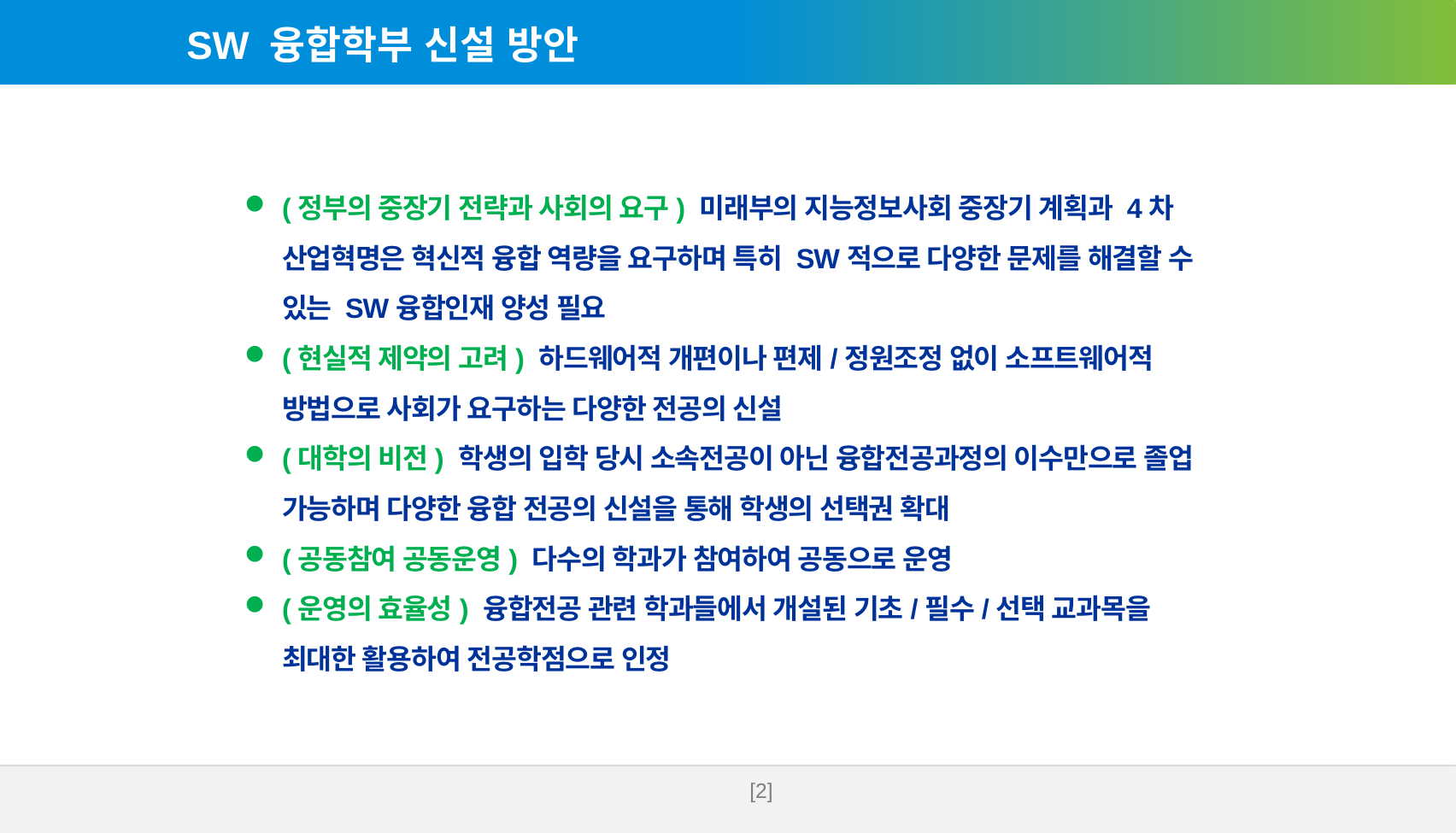

SW 융합학부 신설 방안
(정부의 중장기 전략과 사회의 요구) 미래부의 지능정보사회 중장기 계획과 4차 산업혁명은 혁신적 융합 역량을 요구하며 특히 SW적으로 다양한 문제를 해결할 수 있는 SW융합인재 양성 필요
(현실적 제약의 고려) 하드웨어적 개편이나 편제/정원조정 없이 소프트웨어적 방법으로 사회가 요구하는 다양한 전공의 신설
(대학의 비전) 학생의 입학 당시 소속전공이 아닌 융합전공과정의 이수만으로 졸업 가능하며 다양한 융합 전공의 신설을 통해 학생의 선택권 확대
(공동참여 공동운영) 다수의 학과가 참여하여 공동으로 운영
(운영의 효율성) 융합전공 관련 학과들에서 개설된 기초/필수/선택 교과목을 최대한 활용하여 전공학점으로 인정